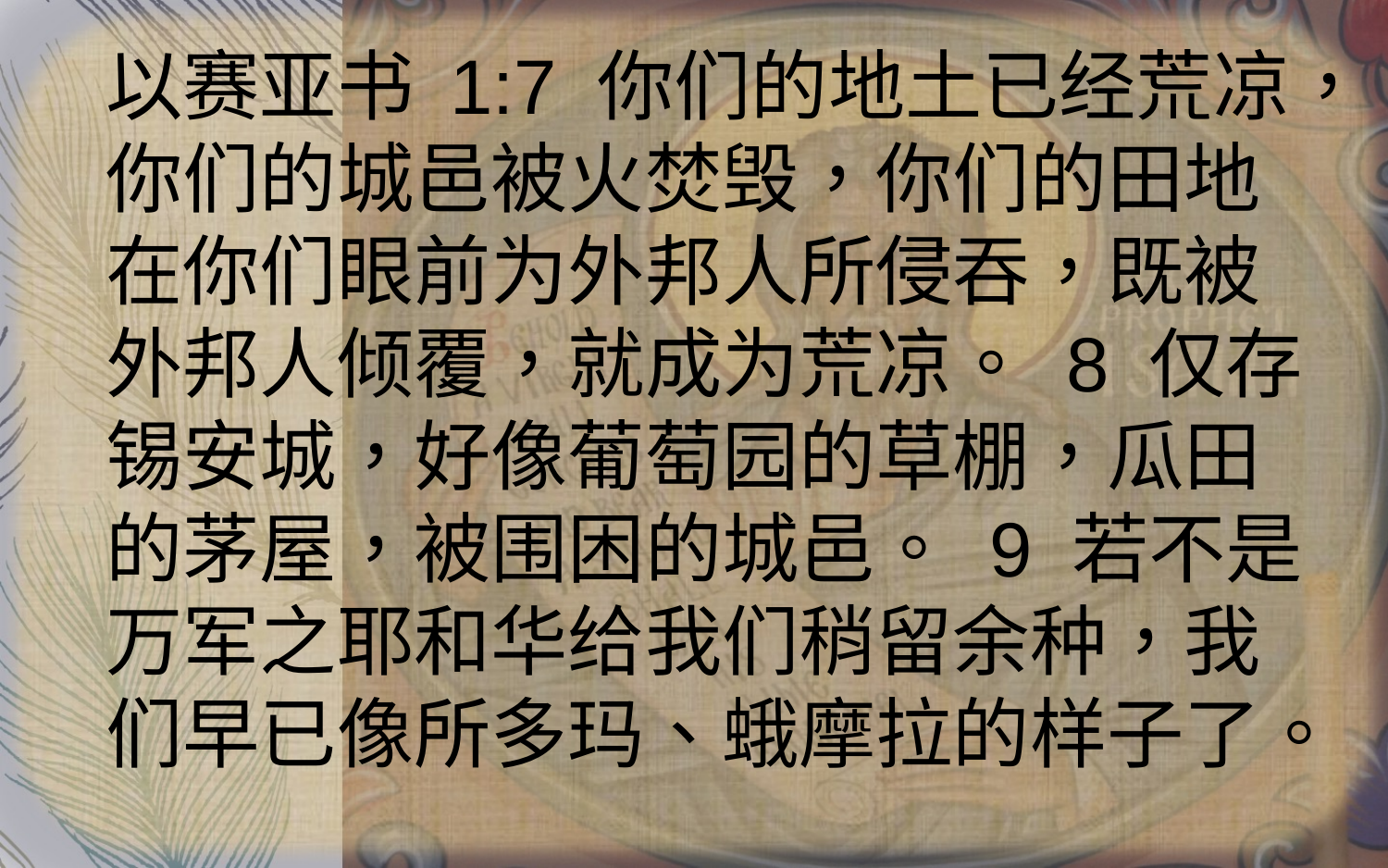

以赛亚书 1:7 你们的地土已经荒凉，你们的城邑被火焚毁，你们的田地在你们眼前为外邦人所侵吞，既被外邦人倾覆，就成为荒凉。 8 仅存锡安城，好像葡萄园的草棚，瓜田的茅屋，被围困的城邑。 9 若不是万军之耶和华给我们稍留余种，我们早已像所多玛、蛾摩拉的样子了。